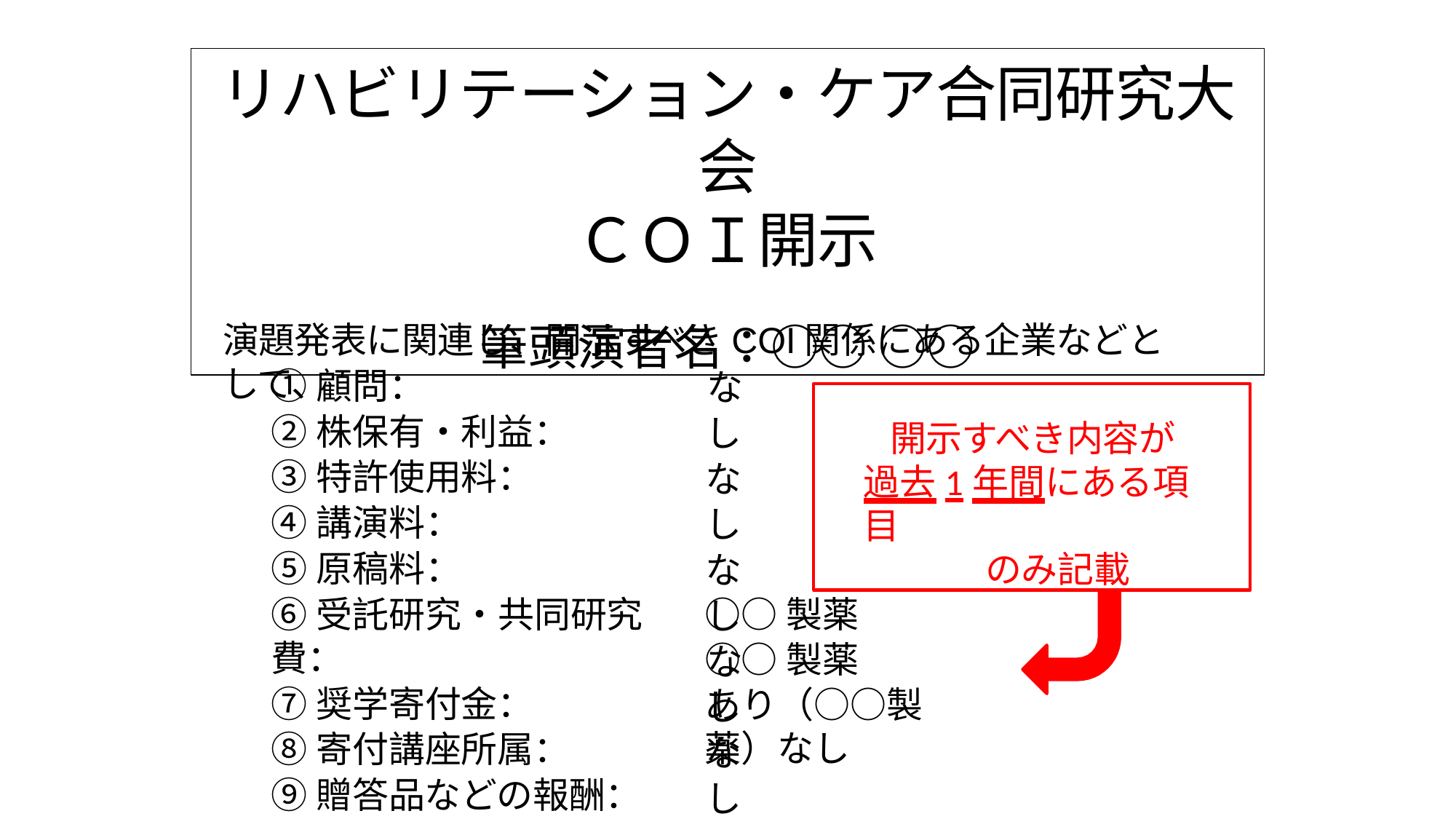

リハビリテーション・ケア合同研究大会
ＣＯＩ開示
筆頭演者名：○○ ○○
演題発表に関連し、開示すべきCOI関係にある企業などとして、
①顧問：
②株保有・利益：
③特許使用料：
④講演料：
⑤原稿料：
⑥受託研究・共同研究費：
⑦奨学寄付金：
⑧寄付講座所属：
⑨贈答品などの報酬：
なしなしなし
なしなし
開示すべき内容が過去1年間にある項目
のみ記載

○○製薬
○○製薬
あり（○○製薬）なし